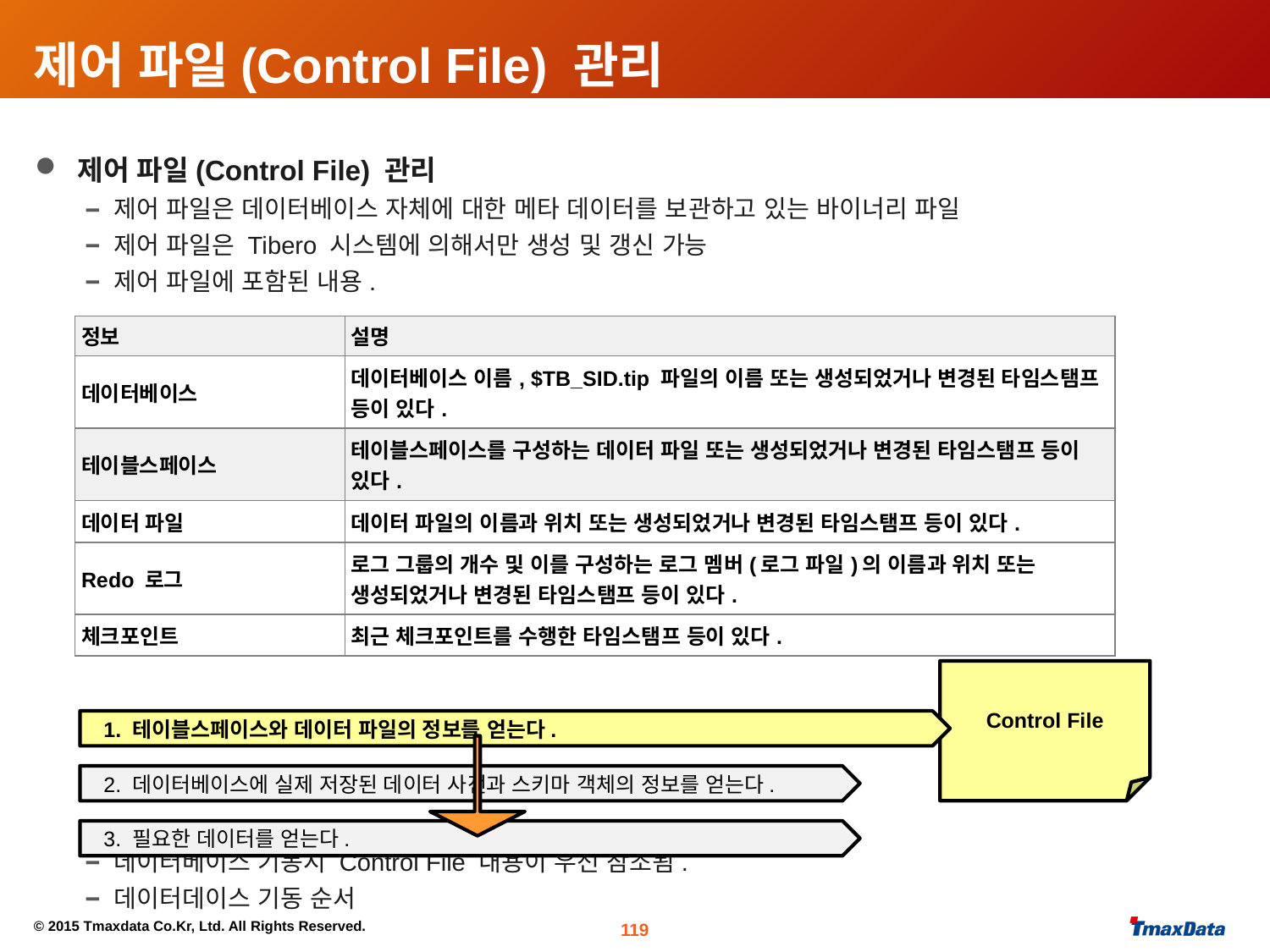

# 제어 파일(Control File) 관리
 제어 파일(Control File) 관리
 제어 파일은 데이터베이스 자체에 대한 메타 데이터를 보관하고 있는 바이너리 파일
 제어 파일은 Tibero 시스템에 의해서만 생성 및 갱신 가능
 제어 파일에 포함된 내용.

 데이터베이스 기동시 Control File 내용이 우선 참조됨.
 데이터데이스 기동 순서

| 정보 | 설명 |
| --- | --- |
| 데이터베이스 | 데이터베이스 이름, $TB\_SID.tip 파일의 이름 또는 생성되었거나 변경된 타임스탬프 등이 있다. |
| 테이블스페이스 | 테이블스페이스를 구성하는 데이터 파일 또는 생성되었거나 변경된 타임스탬프 등이 있다. |
| 데이터 파일 | 데이터 파일의 이름과 위치 또는 생성되었거나 변경된 타임스탬프 등이 있다. |
| Redo 로그 | 로그 그룹의 개수 및 이를 구성하는 로그 멤버(로그 파일)의 이름과 위치 또는 생성되었거나 변경된 타임스탬프 등이 있다. |
| 체크포인트 | 최근 체크포인트를 수행한 타임스탬프 등이 있다. |
Control File
    1. 테이블스페이스와 데이터 파일의 정보를 얻는다.

    2. 데이터베이스에 실제 저장된 데이터 사전과 스키마 객체의 정보를 얻는다.
    3. 필요한 데이터를 얻는다.